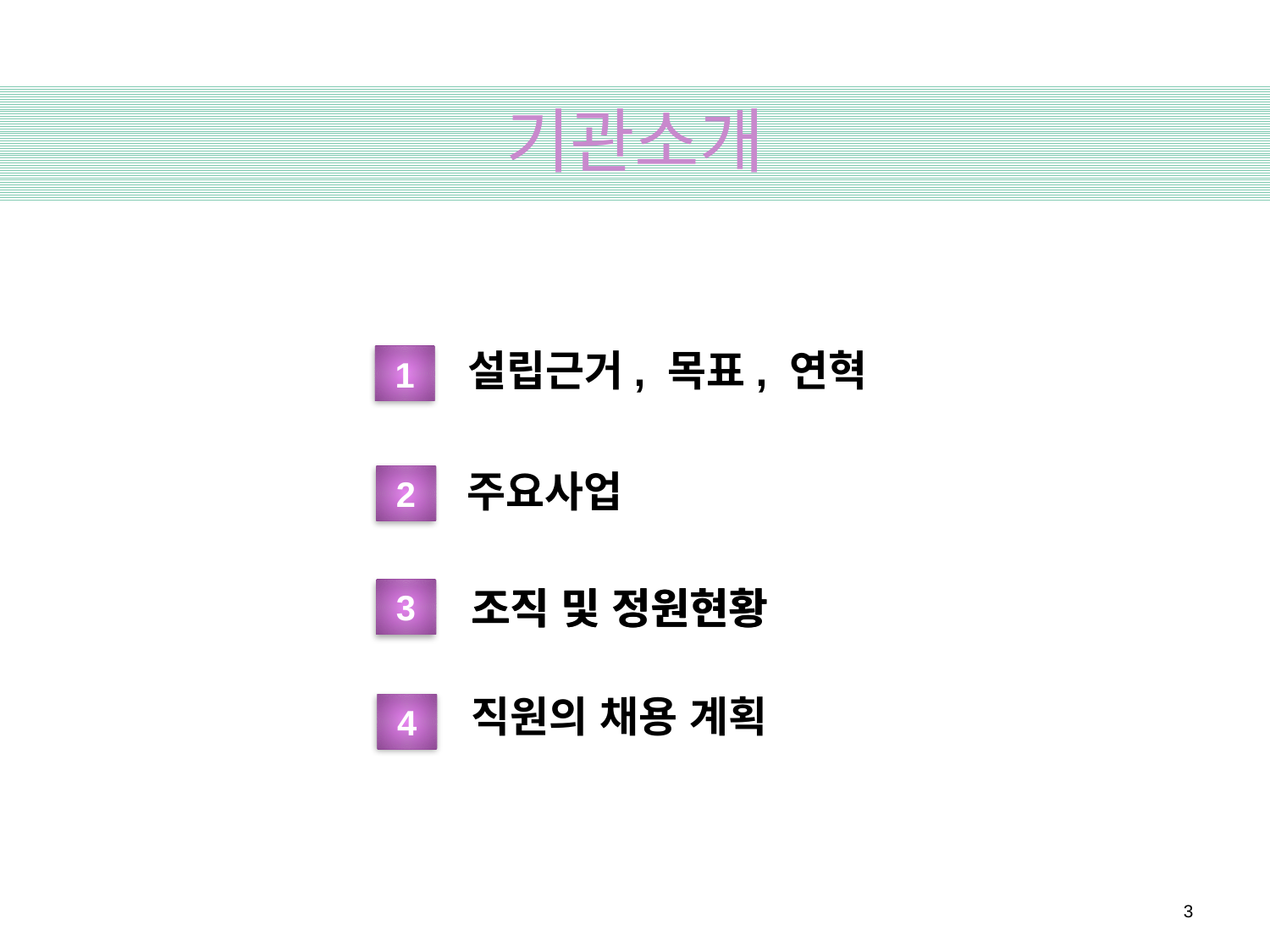

# 기관소개
 설립근거, 목표, 연혁
1
 주요사업
2
 조직 및 정원현황
 조직 및 정원현황
3
 직원의 채용 계획
4
3